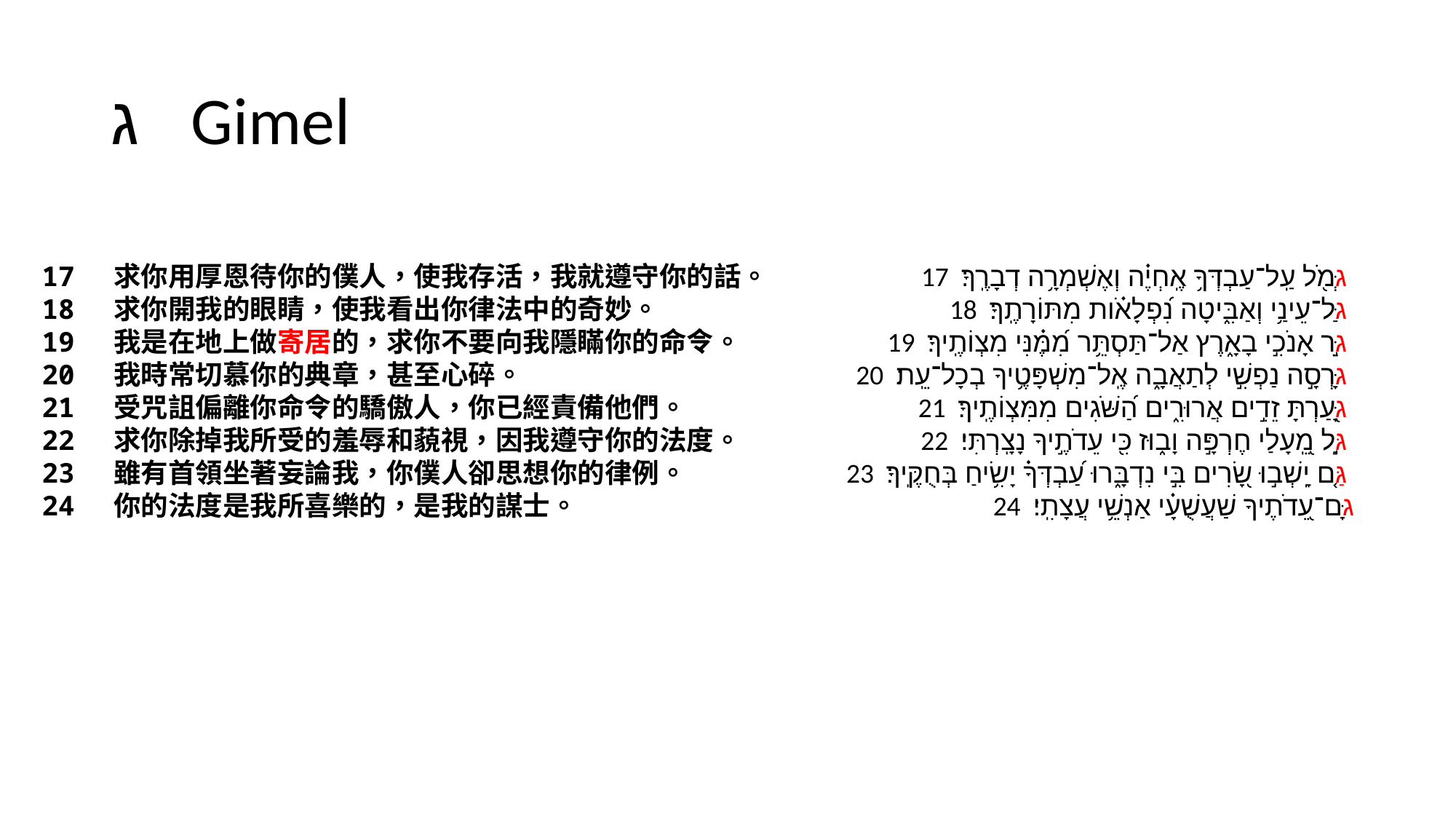

# ג   Gimel
17  求你用厚恩待你的僕人，使我存活，我就遵守你的話。
18  求你開我的眼睛，使我看出你律法中的奇妙。
19  我是在地上做寄居的，求你不要向我隱瞞你的命令。
20  我時常切慕你的典章，甚至心碎。
21  受咒詛偏離你命令的驕傲人，你已經責備他們。
22  求你除掉我所受的羞辱和藐視，因我遵守你的法度。
23  雖有首領坐著妄論我，你僕人卻思想你的律例。
24  你的法度是我所喜樂的，是我的謀士。
17  גְּמֹ֖ל עַֽל־עַבְדְּךָ֥ אֶֽחְיֶ֗ה וְאֶשְׁמְרָ֥ה דְבָרֶֽךָ׃
18  גַּל־עֵינַ֥י וְאַבִּ֑יטָה נִ֝פְלָאֹ֗ות מִתּוֹרָתֶֽךָ׃
19  גֵּ֣ר אָנֹכִ֣י בָאָ֑רֶץ אַל־תַּסְתֵּ֥ר מִ֝מֶּ֗נִּי מִצְוֹתֶֽיךָ׃
20  גָּרְסָ֣ה נַפְשִׁ֣י לְתַאֲבָ֑ה אֶֽל־מִשְׁפָּטֶ֥יךָ בְכָל־עֵֽת׃
21  גָּ֭עַרְתָּ זֵדִ֣ים אֲרוּרִ֑ים הַ֝שֹּׁגִים מִמִּצְוֹתֶֽיךָ׃
22  גַּ֣ל מֵֽ֭עָלַי חֶרְפָּ֣ה וָב֑וּז כִּ֖י עֵדֹתֶ֣יךָ נָצָֽרְתִּי׃
23  גַּ֤ם יָֽשְׁב֣וּ שָׂ֭רִים בִּ֣י נִדְבָּ֑רוּ עַ֝בְדְּךָ֗ יָשִׂ֥יחַ בְּחֻקֶּֽיךָ׃
24  גַּֽם־עֵ֭דֹתֶיךָ שַׁעֲשֻׁעָ֗י אַנְשֵׁ֥י עֲצָתִֽי׃